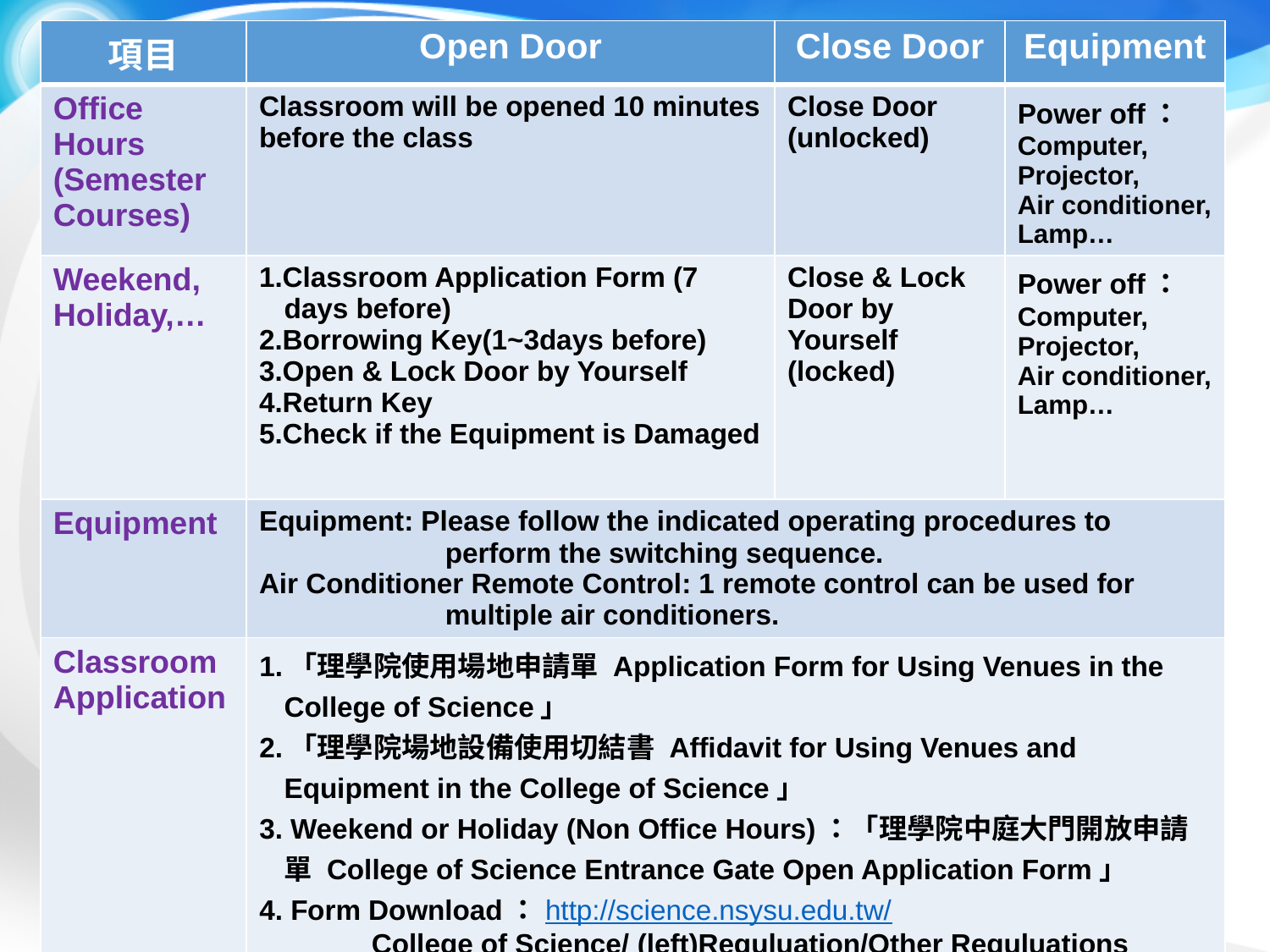

| 項目 | Open Door | Close Door | Equipment |
| --- | --- | --- | --- |
| Office Hours (Semester Courses) | Classroom will be opened 10 minutes before the class | Close Door (unlocked) | Power off：Computer, Projector, Air conditioner, Lamp… |
| Weekend, Holiday,… | 1.Classroom Application Form (7 days before) 2.Borrowing Key(1~3days before) 3.Open & Lock Door by Yourself 4.Return Key 5.Check if the Equipment is Damaged | Close & Lock Door by Yourself (locked) | Power off：Computer, Projector, Air conditioner, Lamp… |
| Equipment | Equipment: Please follow the indicated operating procedures to perform the switching sequence. Air Conditioner Remote Control: 1 remote control can be used for multiple air conditioners. |  |  |
| Classroom Application | 1.「理學院使用場地申請單 Application Form for Using Venues in the College of Science」 2.「理學院場地設備使用切結書 Affidavit for Using Venues and Equipment in the College of Science」 3. Weekend or Holiday (Non Office Hours)：「理學院中庭大門開放申請單 College of Science Entrance Gate Open Application Form」 4. Form Download：http://science.nsysu.edu.tw/ College of Science/ (left)Reguluation/Other Reguluations |  |  |
# 教室使用-注意事項一覽表